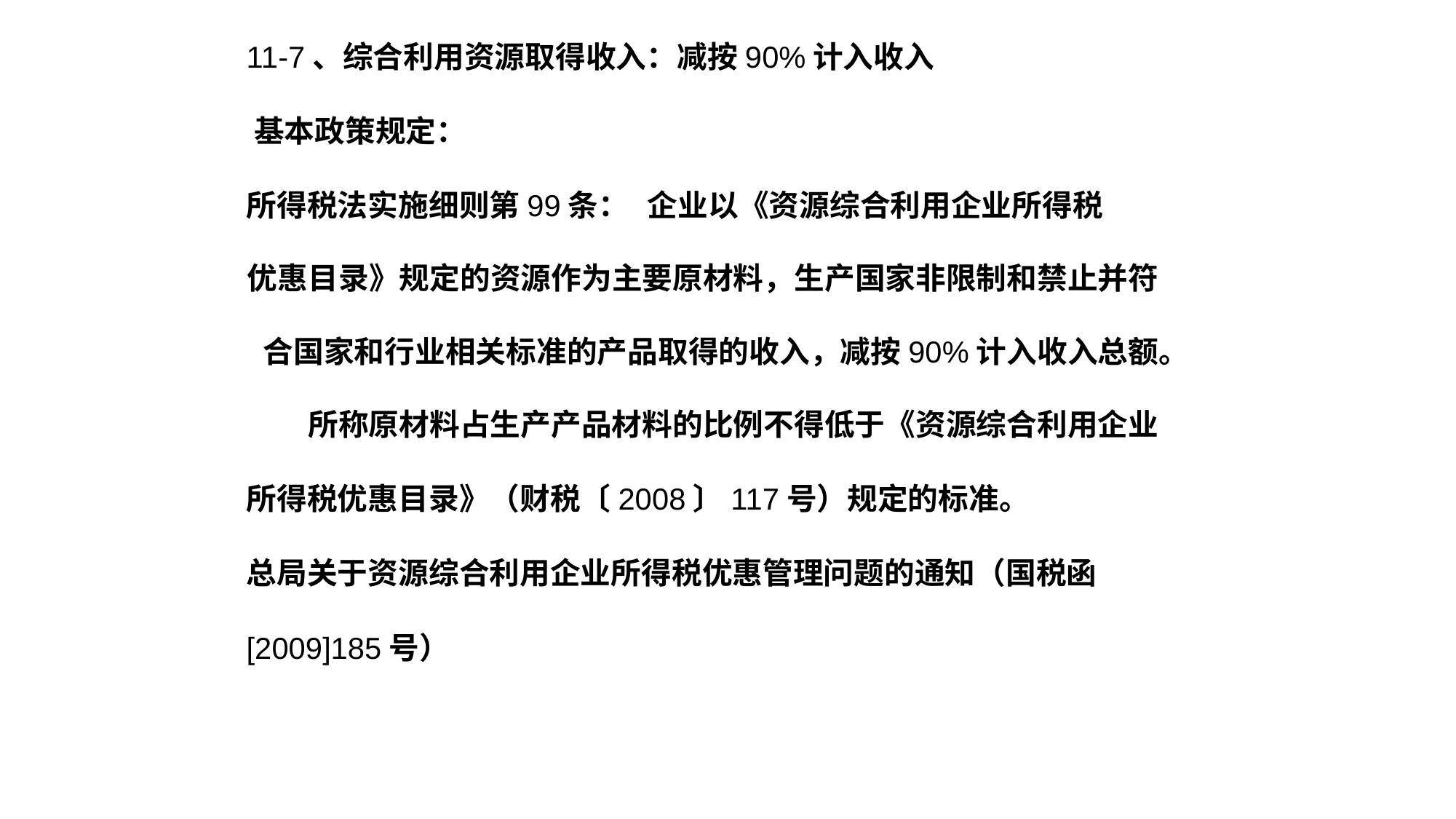

11-7、综合利用资源取得收入：减按90%计入收入

基本政策规定：

所得税法实施细则第99条：	企业以《资源综合利用企业所得税
优惠目录》规定的资源作为主要原材料，生产国家非限制和禁止并符 合国家和行业相关标准的产品取得的收入，减按90%计入收入总额。 所称原材料占生产产品材料的比例不得低于《资源综合利用企业

所得税优惠目录》（财税〔2008〕117号）规定的标准。

总局关于资源综合利用企业所得税优惠管理问题的通知（国税函

[2009]185号）